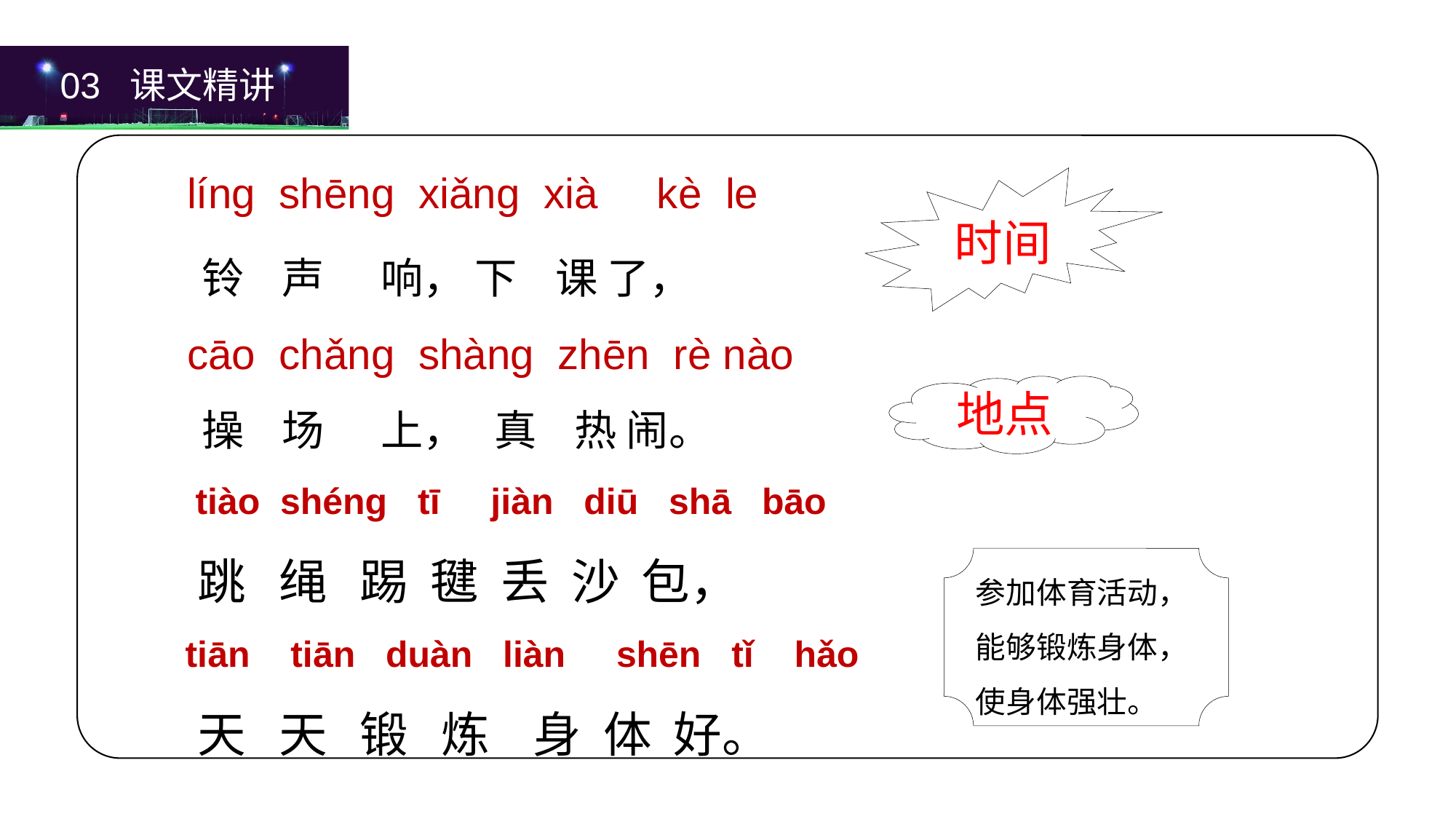

03  课文精讲

时间
  línɡ  shēnɡ  xiǎnɡ  xià     kè  le

   铃    声      响， 下    课 了，
  cāo  chǎnɡ  shànɡ  zhēn  rè nào
   操    场      上，   真    热 闹。
地点
  tiào  shénɡ   tī     jiàn   diū   shā   bāo
 跳   绳   踢  毽  丢  沙  包，
 tiān    tiān   duàn   liàn     shēn   tǐ    hǎo
 天   天   锻   炼    身  体  好。
参加体育活动，能够锻炼身体，使身体强壮。